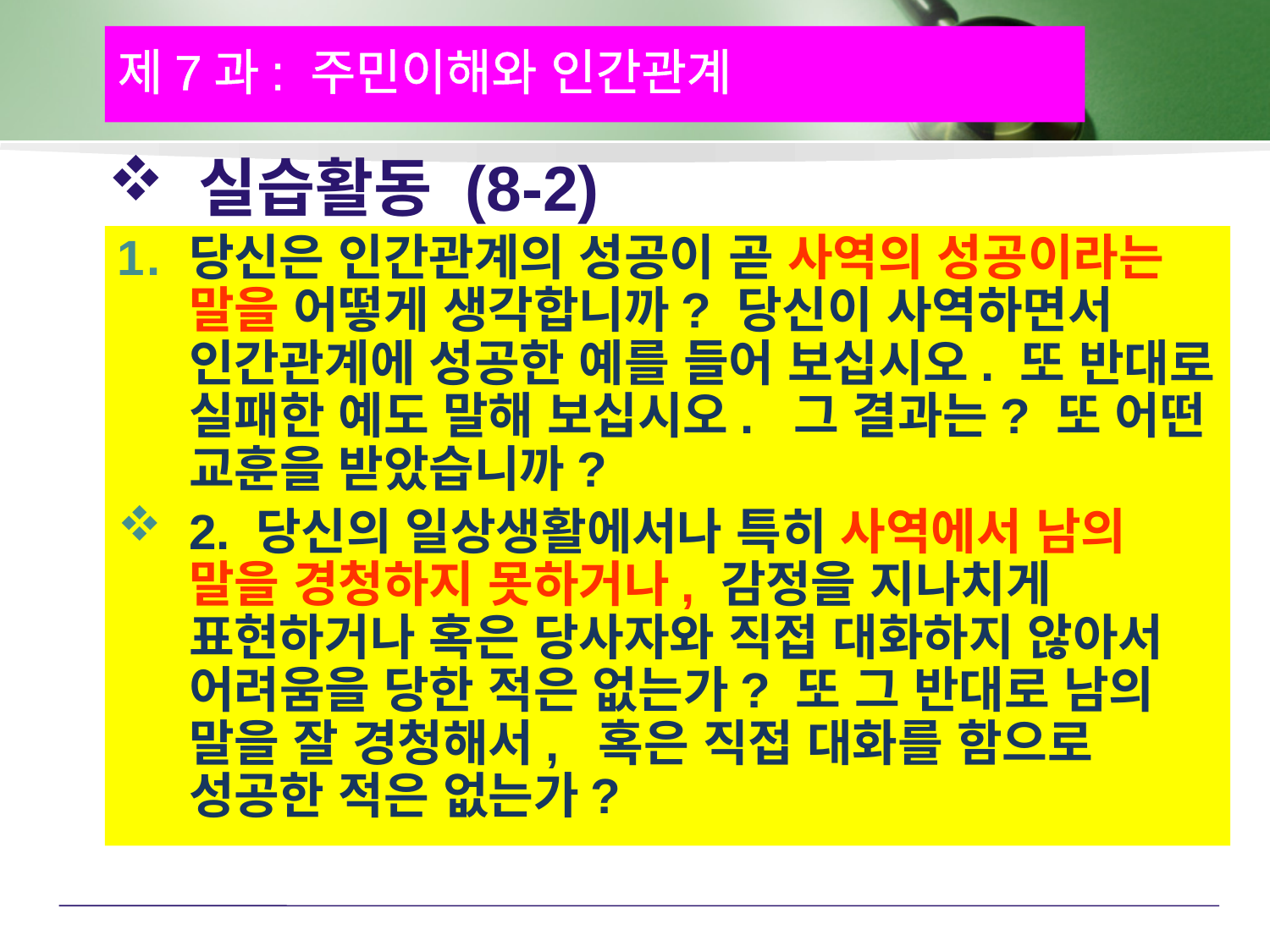

제7과: 주민이해와 인간관계
 실습활동 (8-2)
당신은 인간관계의 성공이 곧 사역의 성공이라는 말을 어떻게 생각합니까? 당신이 사역하면서 인간관계에 성공한 예를 들어 보십시오. 또 반대로 실패한 예도 말해 보십시오.  그 결과는? 또 어떤 교훈을 받았습니까?
2. 당신의 일상생활에서나 특히 사역에서 남의 말을 경청하지 못하거나, 감정을 지나치게 표현하거나 혹은 당사자와 직접 대화하지 않아서 어려움을 당한 적은 없는가? 또 그 반대로 남의 말을 잘 경청해서,  혹은 직접 대화를 함으로 성공한 적은 없는가?